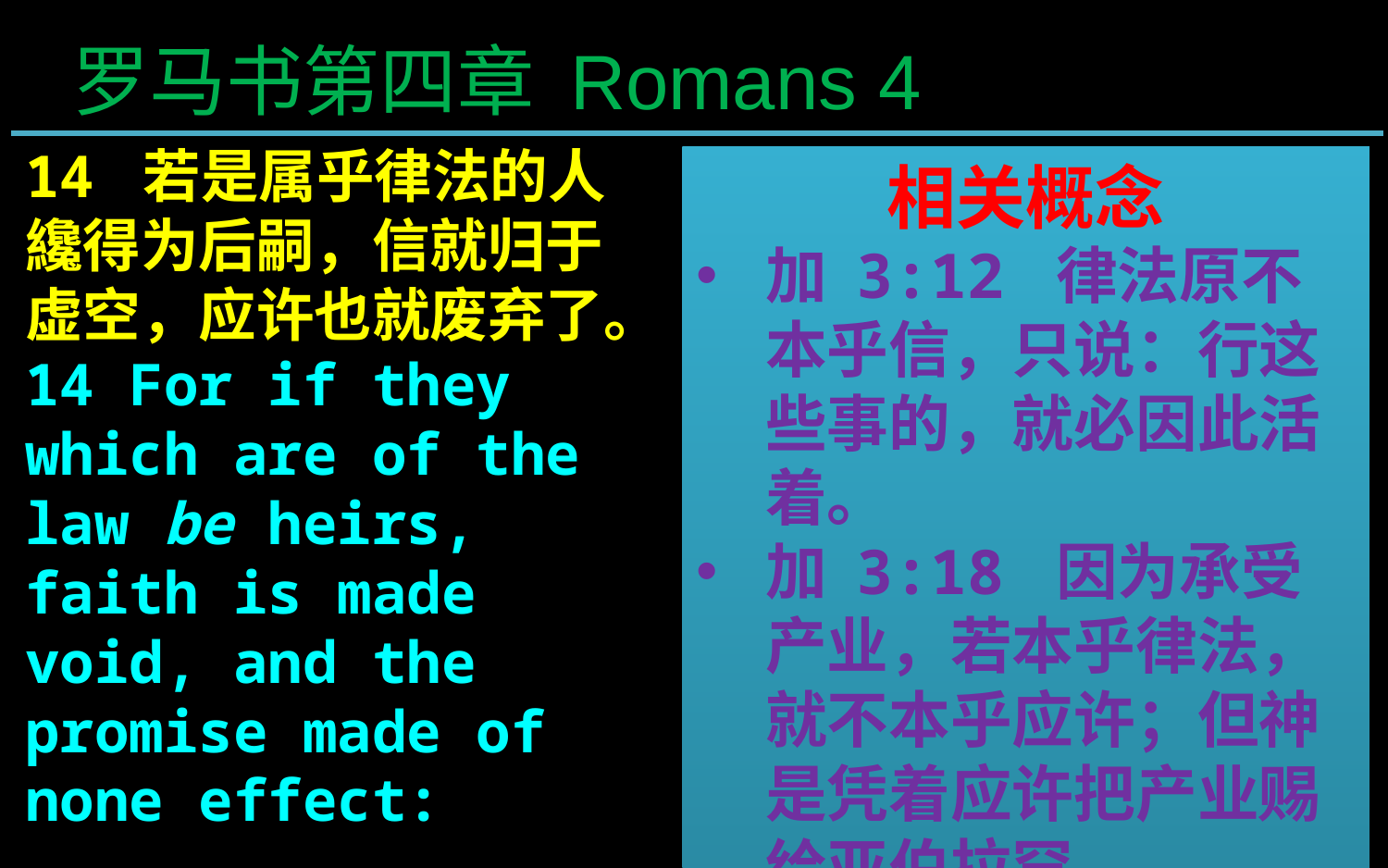

罗马书第四章 Romans 4
14 若是属乎律法的人纔得为后嗣，信就归于虚空，应许也就废弃了。
14 For if they which are of the law be heirs, faith is made void, and the promise made of none effect:
相关概念
加 3:12 律法原不本乎信，只说：行这些事的，就必因此活着。
加 3:18 因为承受产业，若本乎律法，就不本乎应许；但神是凭着应许把产业赐给亚伯拉罕。